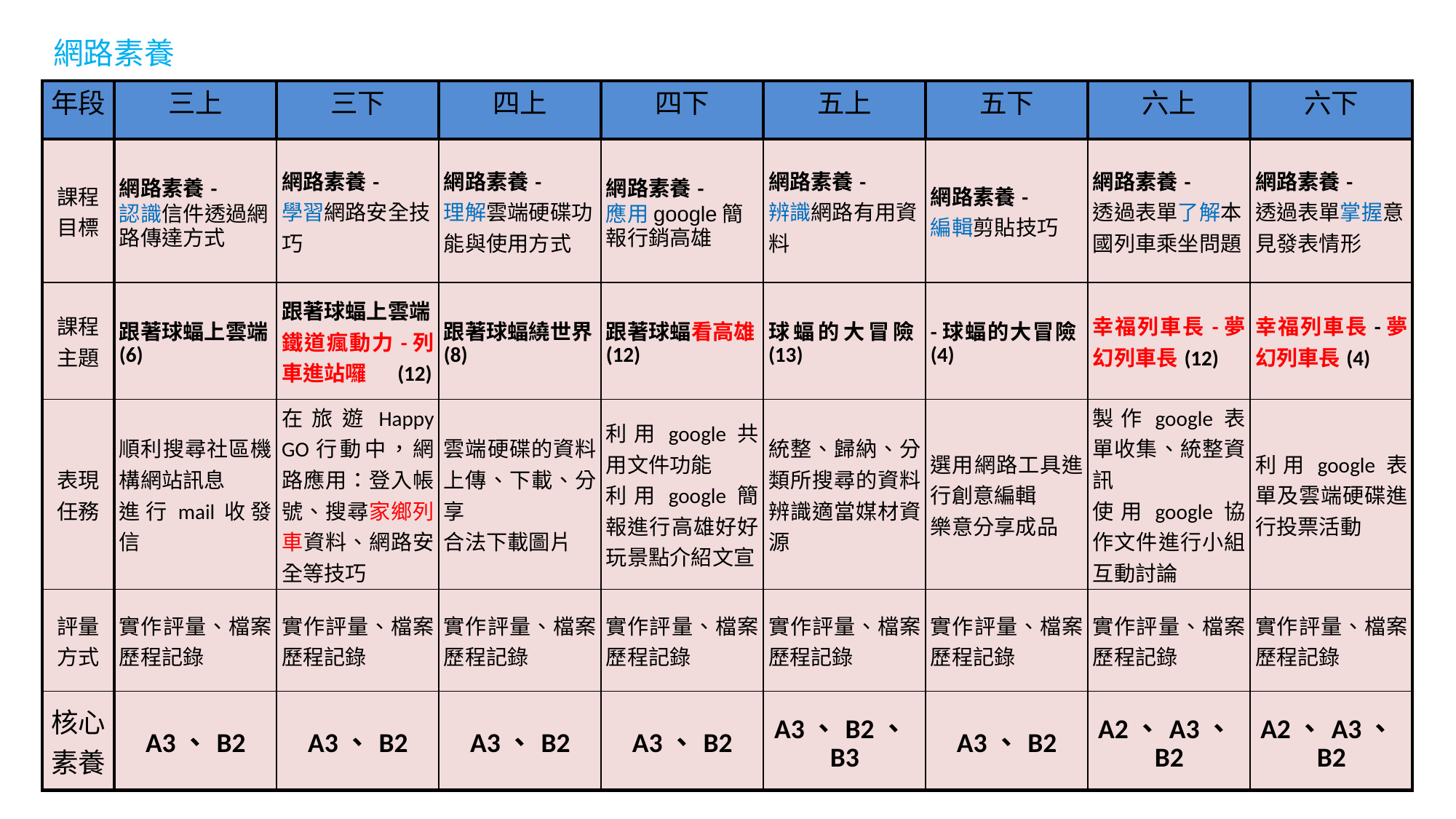

網路素養
| 年段 | 三上 | 三下 | 四上 | 四下 | 五上 | 五下 | 六上 | 六下 |
| --- | --- | --- | --- | --- | --- | --- | --- | --- |
| 課程 目標 | 網路素養- 認識信件透過網路傳達方式 | 網路素養- 學習網路安全技巧 | 網路素養- 理解雲端硬碟功能與使用方式 | 網路素養- 應用google簡報行銷高雄 | 網路素養- 辨識網路有用資料 | 網路素養- 編輯剪貼技巧 | 網路素養- 透過表單了解本國列車乘坐問題 | 網路素養- 透過表單掌握意見發表情形 |
| 課程主題 | 跟著球蝠上雲端(6) | 跟著球蝠上雲端 鐵道瘋動力-列車進站囉 (12) | 跟著球蝠繞世界(8) | 跟著球蝠看高雄(12) | 球蝠的大冒險(13) | -球蝠的大冒險(4) | 幸福列車長-夢幻列車長(12) | 幸福列車長-夢幻列車長(4) |
| 表現任務 | 順利搜尋社區機構網站訊息 進行mail收發信 | 在旅遊Happy GO行動中，網路應用：登入帳號、搜尋家鄉列車資料、網路安全等技巧 | 雲端硬碟的資料上傳、下載、分享 合法下載圖片 | 利用google共用文件功能 利用google簡報進行高雄好好玩景點介紹文宣 | 統整、歸納、分類所搜尋的資料辨識適當媒材資源 | 選用網路工具進行創意編輯 樂意分享成品 | 製作google表單收集、統整資訊 使用google協作文件進行小組互動討論 | 利用google表單及雲端硬碟進行投票活動 |
| 評量方式 | 實作評量、檔案歷程記錄 | 實作評量、檔案歷程記錄 | 實作評量、檔案歷程記錄 | 實作評量、檔案歷程記錄 | 實作評量、檔案歷程記錄 | 實作評量、檔案歷程記錄 | 實作評量、檔案歷程記錄 | 實作評量、檔案歷程記錄 |
| 核心 素養 | A3、B2 | A3、B2 | A3、B2 | A3、B2 | A3、B2、B3 | A3、B2 | A2、A3、B2 | A2、A3、B2 |